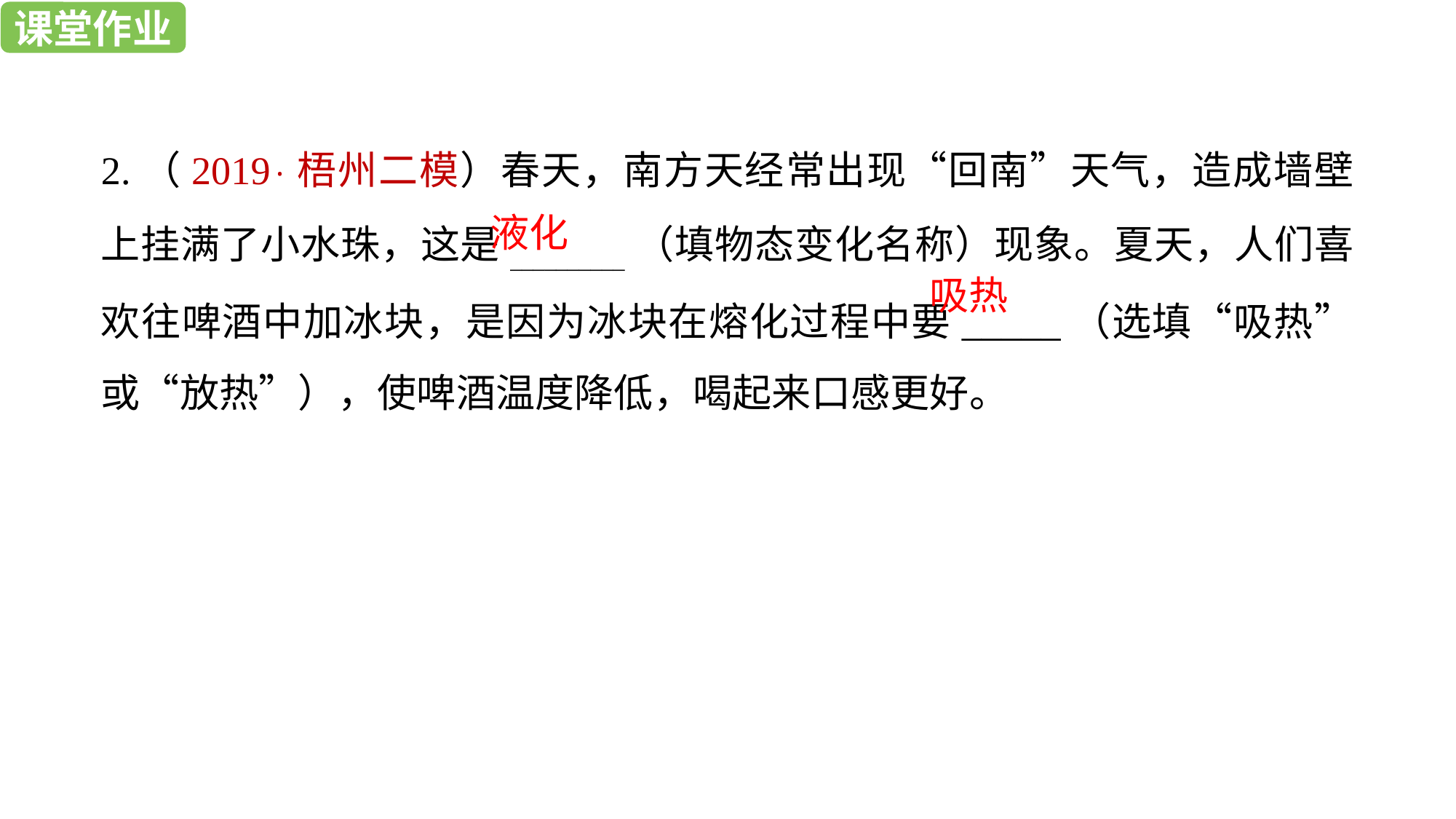

课堂作业
课堂作业
2.（2019·梧州二模）春天，南方天经常出现“回南”天气，造成墙壁上挂满了小水珠，这是__________（填物态变化名称）现象。夏天，人们喜欢往啤酒中加冰块，是因为冰块在熔化过程中要_____（选填“吸热”或“放热”），使啤酒温度降低，喝起来口感更好。
液化
吸热